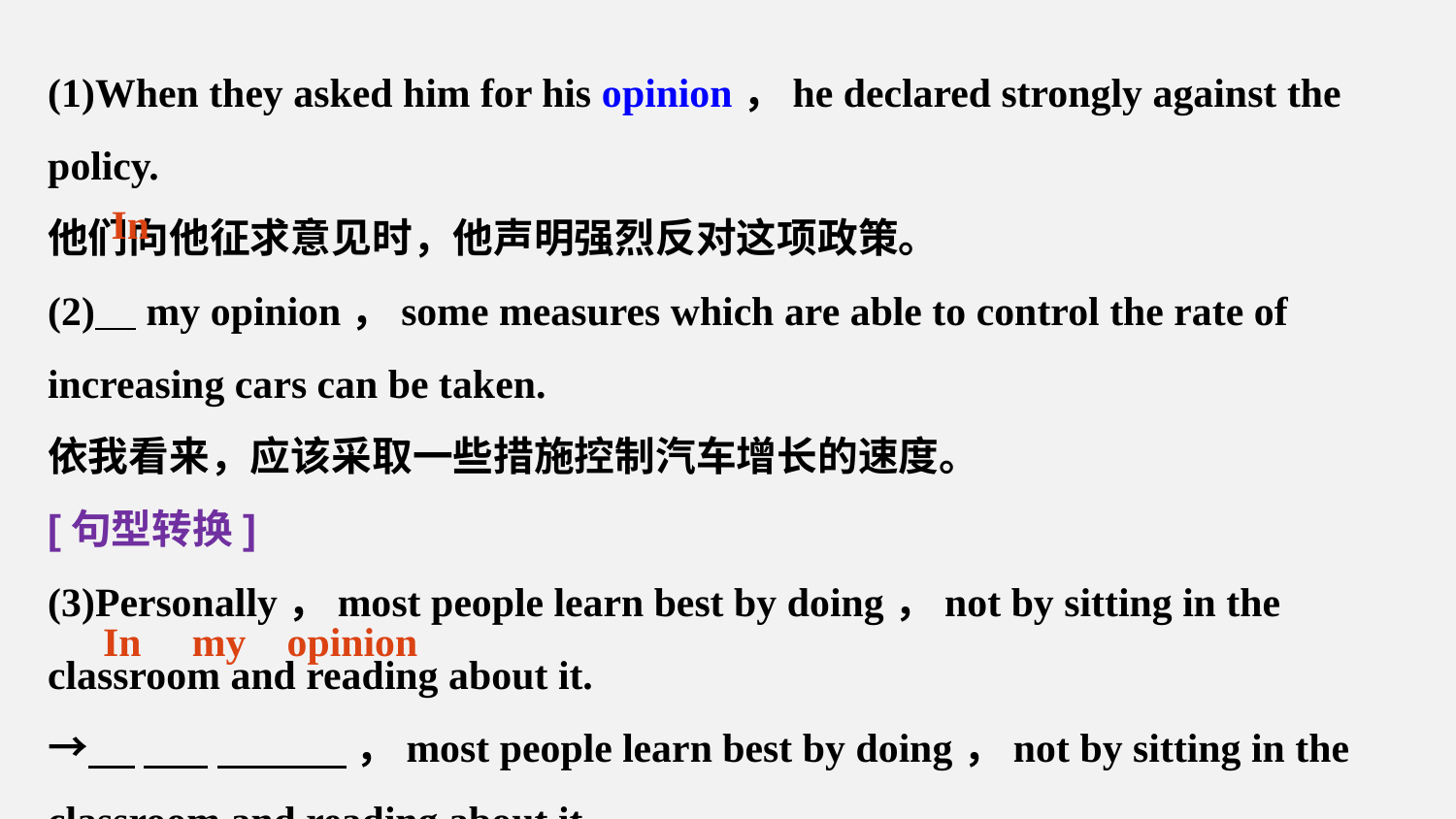

(1)When they asked him for his opinion，he declared strongly against the policy.
他们向他征求意见时，他声明强烈反对这项政策。
(2)     my opinion，some measures which are able to control the rate of increasing cars can be taken.
依我看来，应该采取一些措施控制汽车增长的速度。
[句型转换]
(3)Personally，most people learn best by doing，not by sitting in the classroom and reading about it.
→                            ，most people learn best by doing，not by sitting in the classroom and reading about it.
In
In     my    opinion